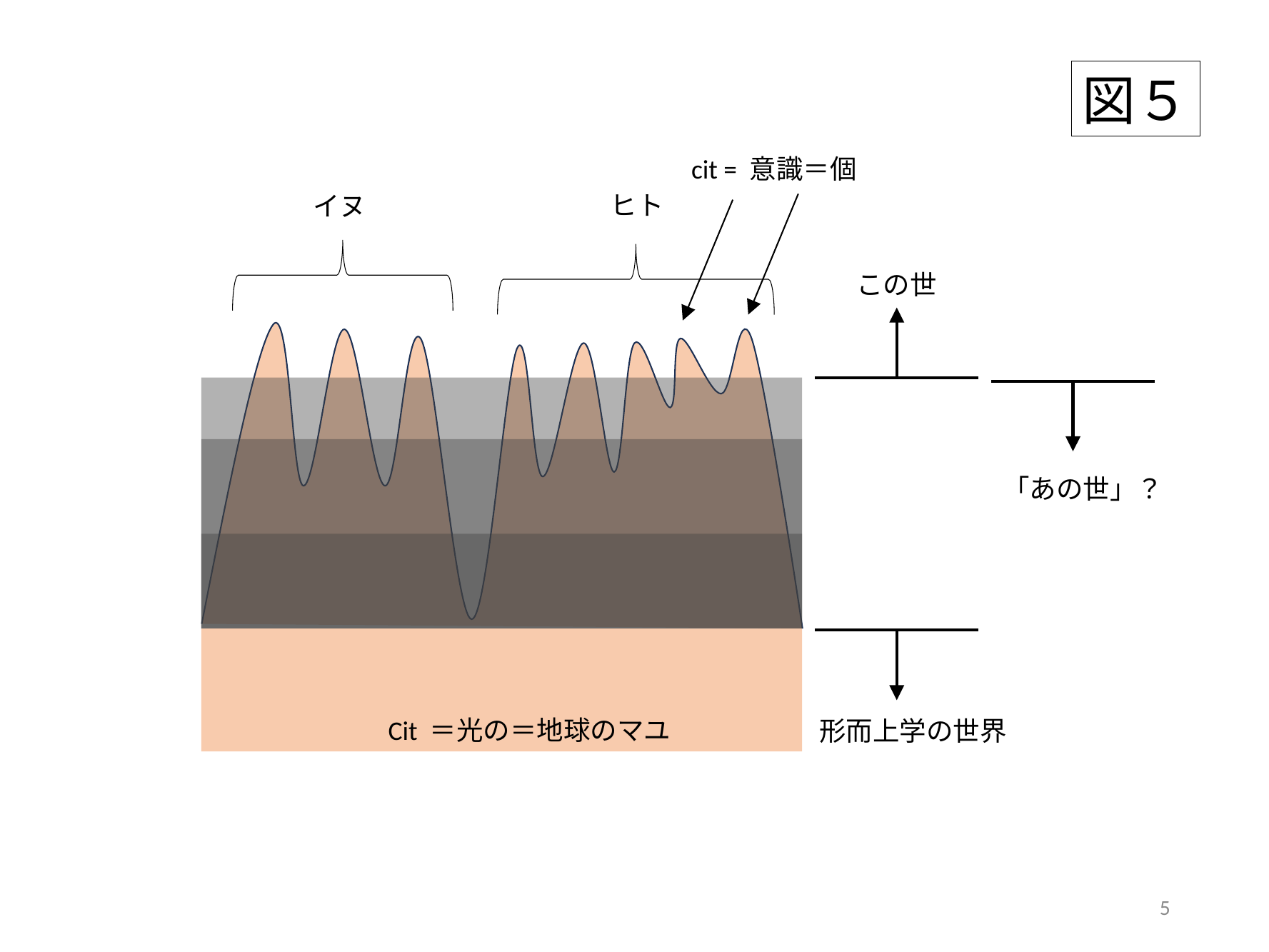

図５

cit = 意識＝個

ヒト
イヌ
この世

「あの世」？
Cit ＝光の＝地球のマユ
形而上学の世界
5